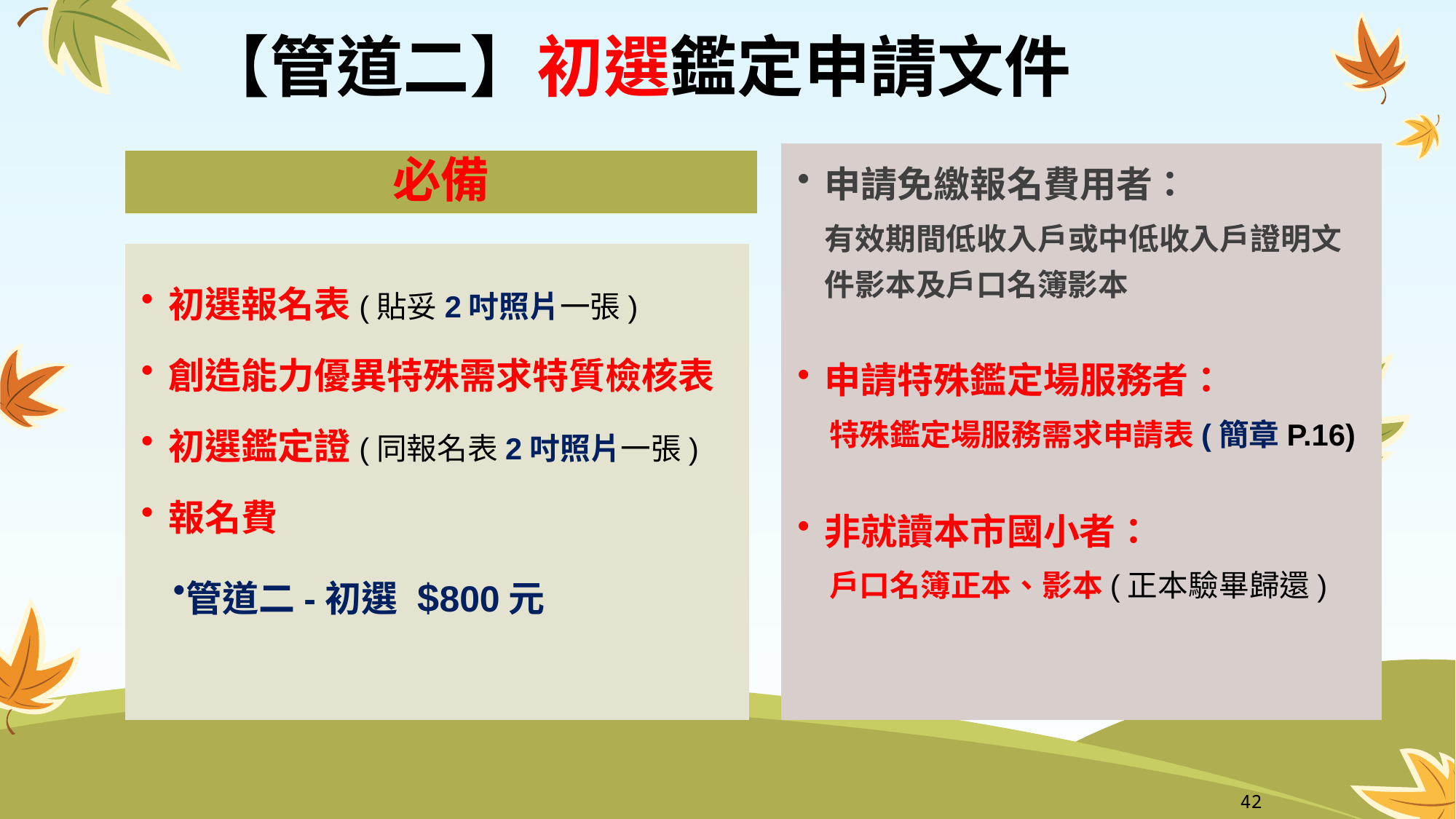

【管道二】初選鑑定申請文件
申請免繳報名費用者：
有效期間低收入戶或中低收入戶證明文件影本及戶口名簿影本

申請特殊鑑定場服務者：
特殊鑑定場服務需求申請表(簡章P.16)

非就讀本市國小者：
戶口名簿正本、影本(正本驗畢歸還)
必備
初選報名表(貼妥2吋照片一張)
創造能力優異特殊需求特質檢核表
初選鑑定證(同報名表2吋照片一張)
報名費
管道二-初選 $800元
42